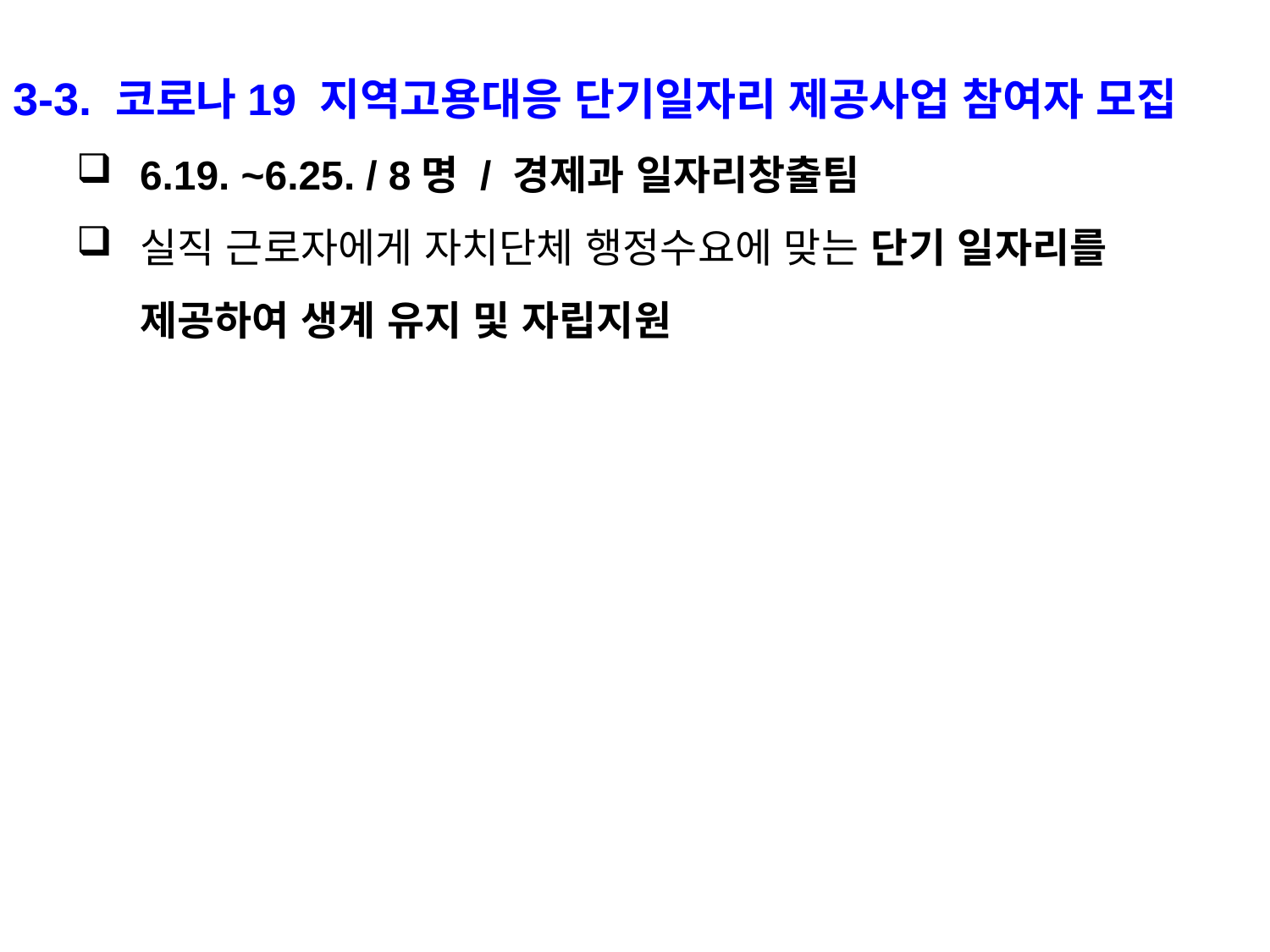

3-3. 코로나19 지역고용대응 단기일자리 제공사업 참여자 모집
6.19. ~6.25. / 8명 / 경제과 일자리창출팀
실직 근로자에게 자치단체 행정수요에 맞는 단기 일자리를 제공하여 생계 유지 및 자립지원